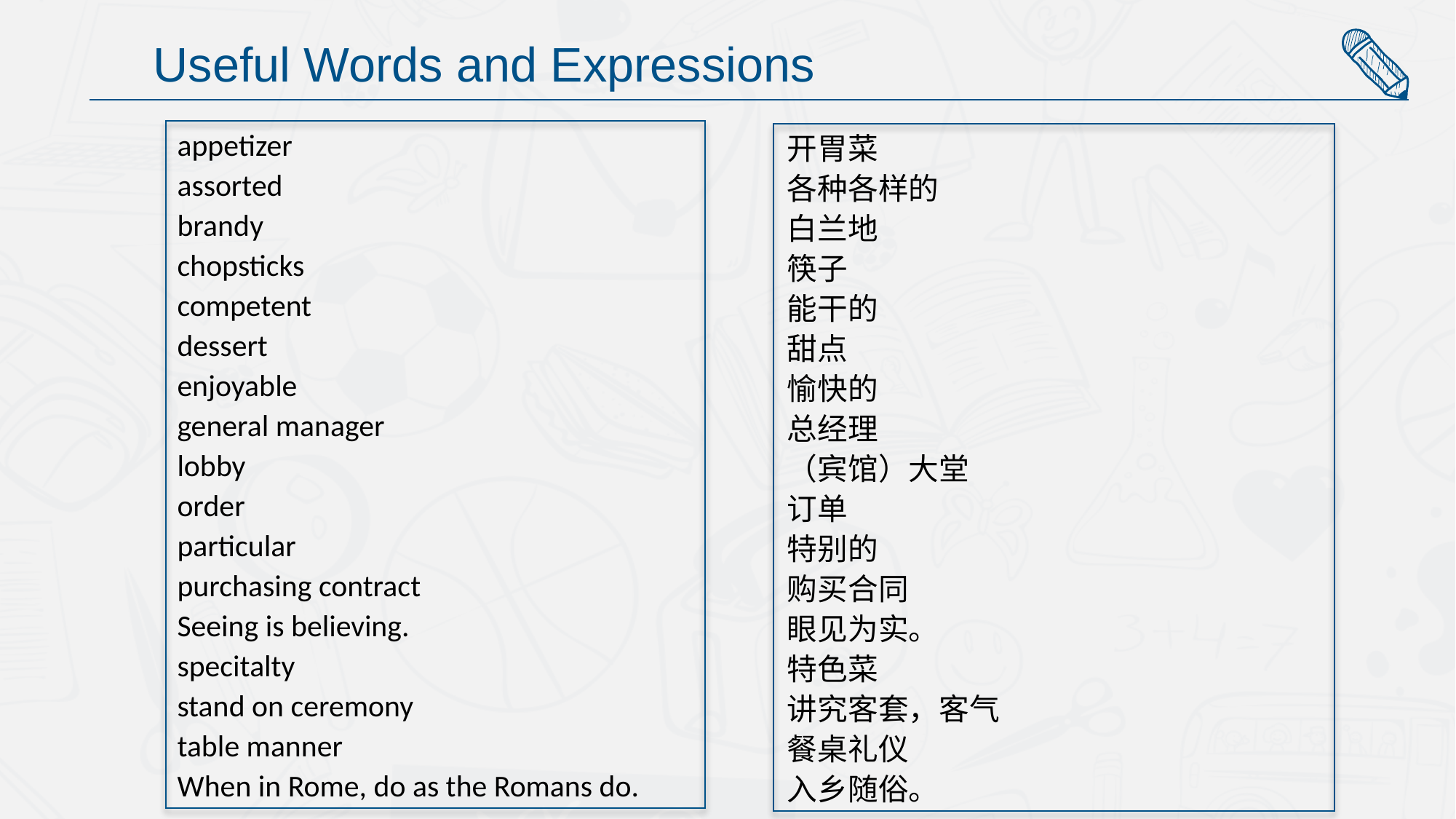

Useful Words and Expressions
appetizer
assorted
brandy
chopsticks
competent
dessert
enjoyable
general manager
lobby
order
particular
purchasing contract
Seeing is believing.
specitalty
stand on ceremony
table manner
When in Rome, do as the Romans do.
开胃菜
各种各样的
白兰地
筷子
能干的
甜点
愉快的
总经理
（宾馆）大堂
订单
特别的
购买合同
眼见为实。
特色菜
讲究客套，客气
餐桌礼仪
入乡随俗。